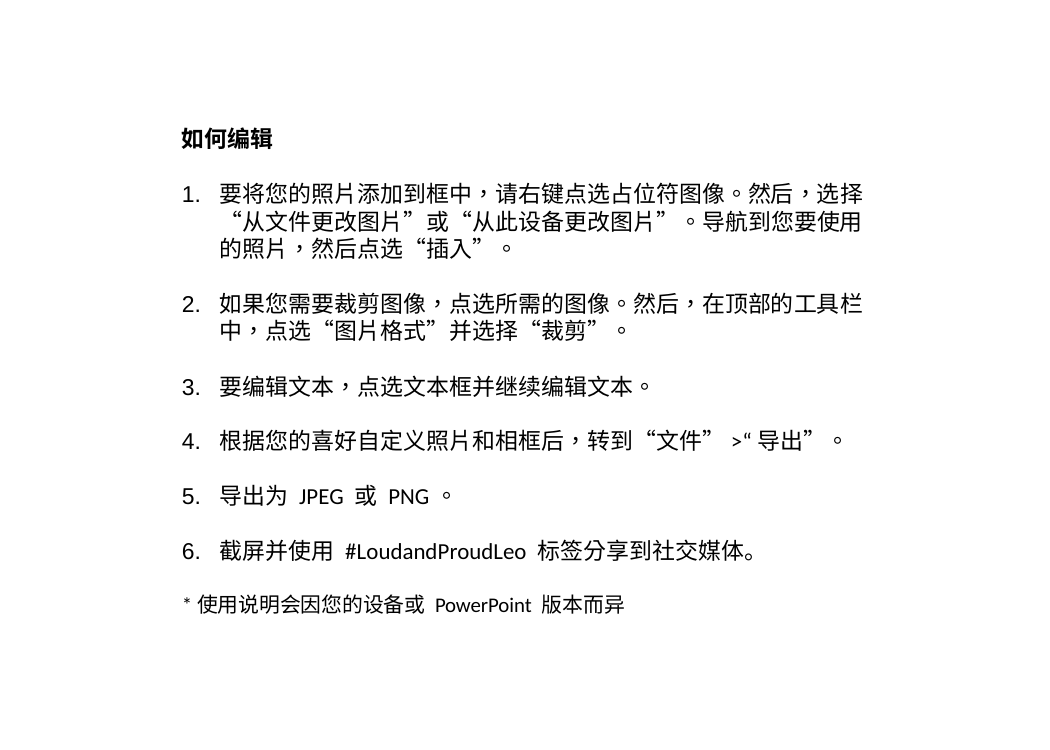

如何编辑

要将您的照片添加到框中，请右键点选占位符图像。然后，选择“从文件更改图片”或“从此设备更改图片”。导航到您要使用的照片，然后点选“插入”。

如果您需要裁剪图像，点选所需的图像。然后，在顶部的工具栏中，点选“图片格式”并选择“裁剪”。

要编辑文本，点选文本框并继续编辑文本。

根据您的喜好自定义照片和相框后，转到“文件”>“导出”。

导出为 JPEG 或 PNG。 ​

截屏并使用 #LoudandProudLeo 标签分享到社交媒体。

*使用说明会因您的设备或 PowerPoint 版本而异